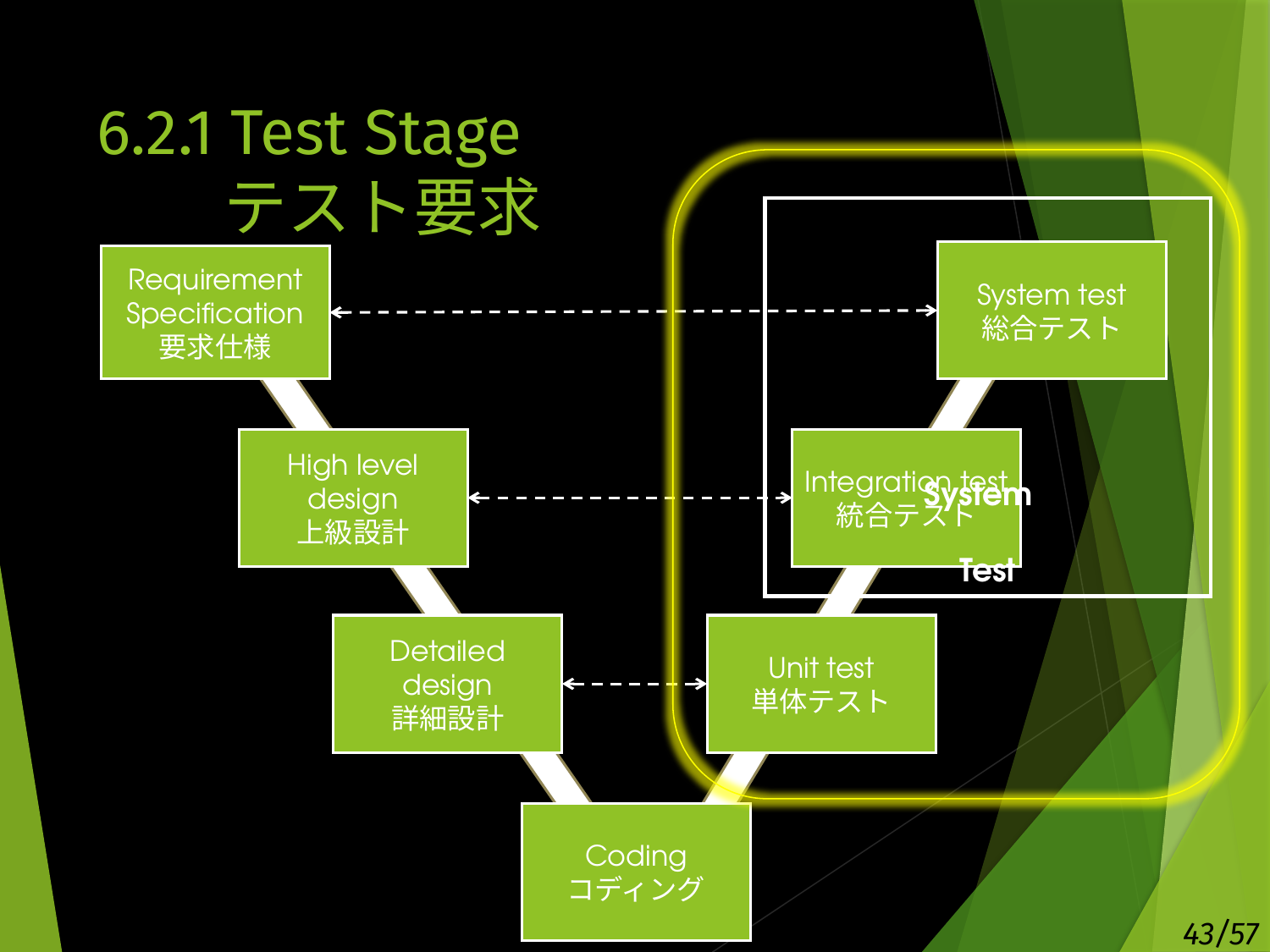

# 6.2.1 Test Stage テスト要求

				System 					Test

System test
総合テスト
Requirement Specification
要求仕様
High level design
上級設計
Integration test
統合テスト
Detailed design
詳細設計
Unit test
単体テスト
Coding
コディング

43/57